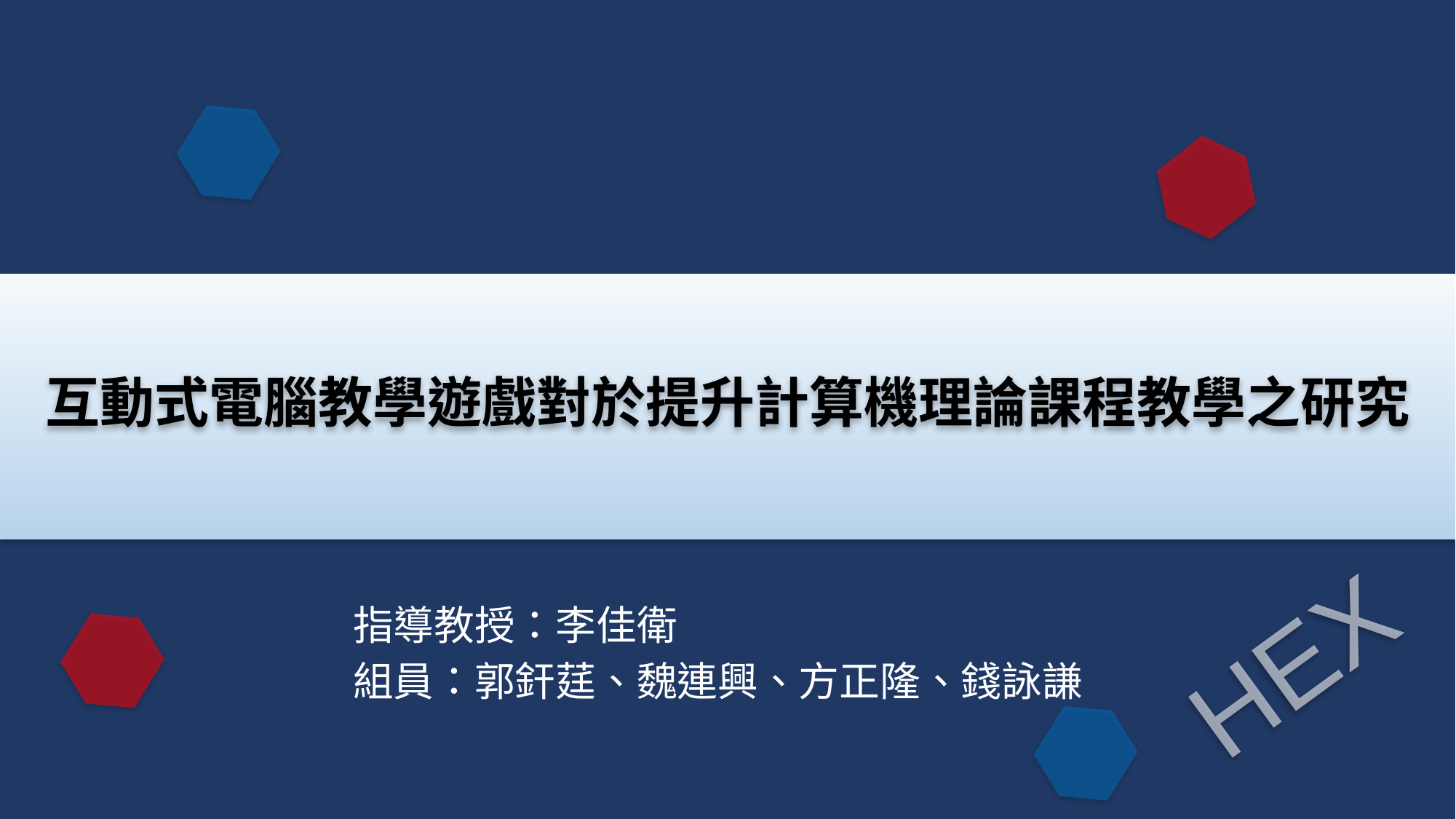

互動式電腦教學遊戲對於提升計算機理論課程教學之研究

指導教授：李佳衛
組員：郭釬莛、魏連興、方正隆、錢詠謙
HEX